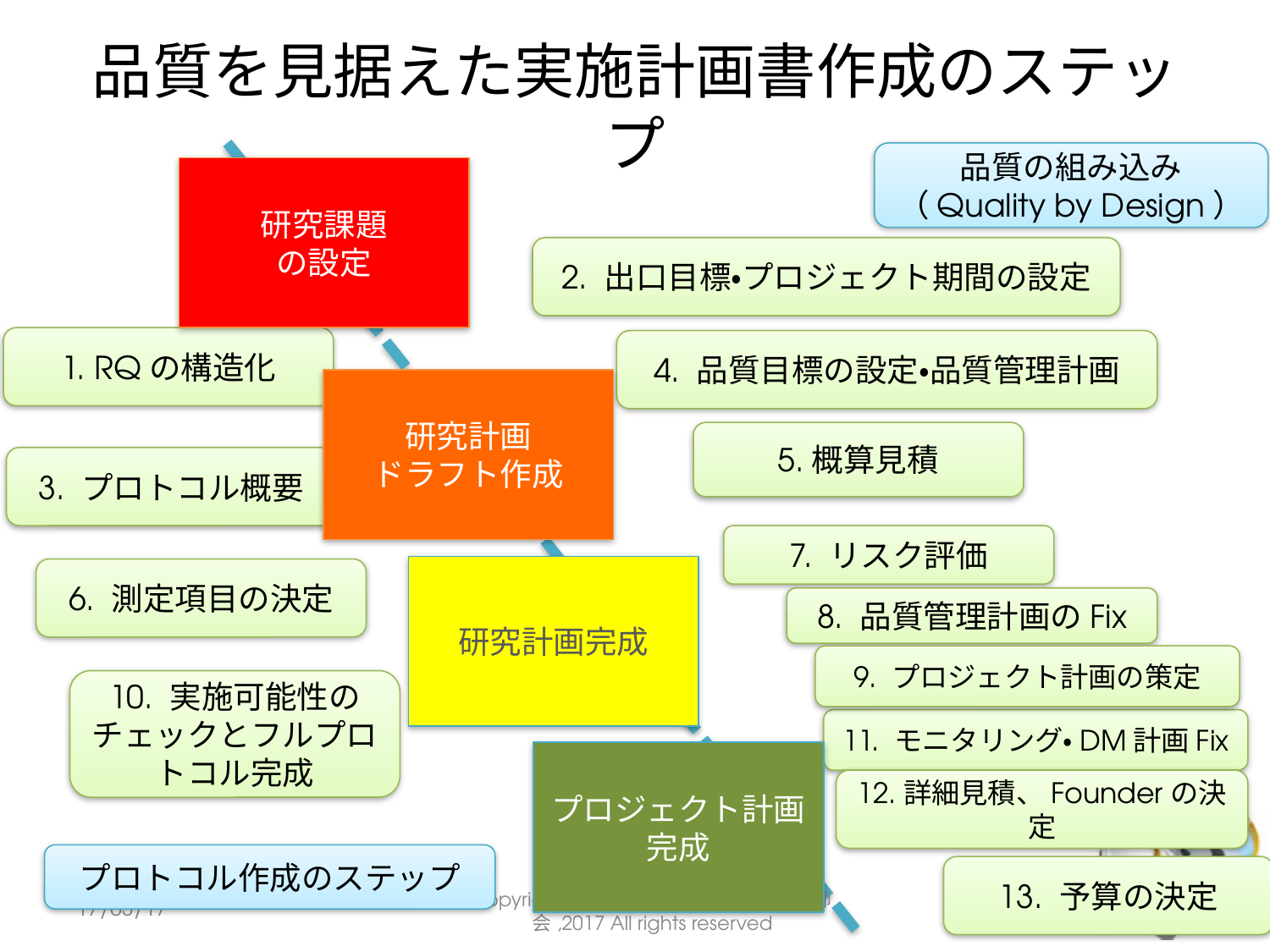

# 品質を見据えた実施計画書作成のステップ
品質の組み込み（Quality by Design）
研究課題
の設定
2. 出口目標・プロジェクト期間の設定
1. RQの構造化
4. 品質目標の設定・品質管理計画
研究計画
ドラフト作成
5.概算見積
3. プロトコル概要
7. リスク評価
研究計画完成
6. 測定項目の決定
8. 品質管理計画のFix
9. プロジェクト計画の策定
10. 実施可能性のチェックとフルプロトコル完成
11. モニタリング・DM計画Fix
プロジェクト計画
完成
12.詳細見積、Founderの決定
プロトコル作成のステップ
13. 予算の決定
17/03/17
copyright 臨床研究教育WG＆日本医師会,2017 All rights reserved
20